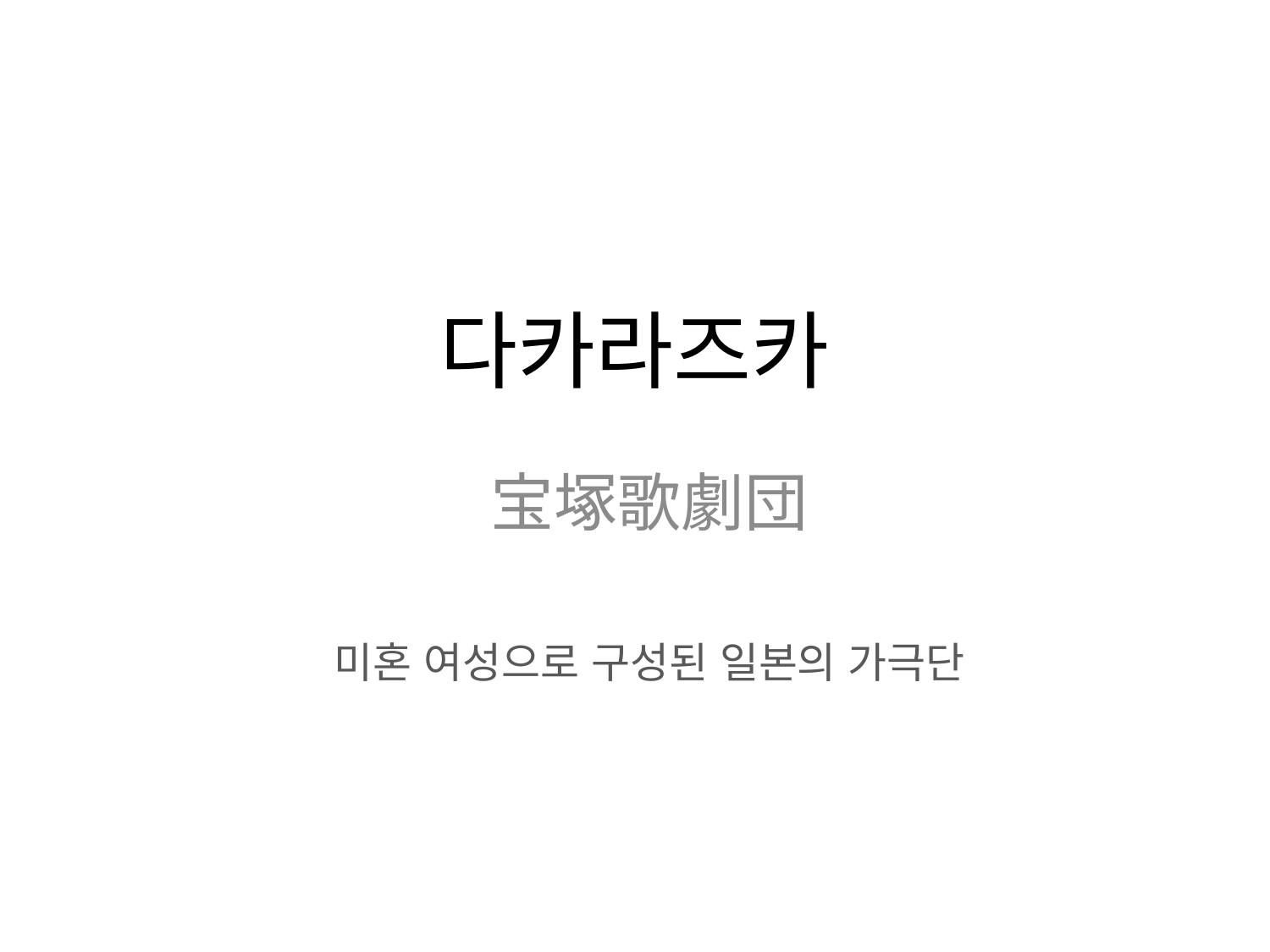

# 다카라즈카
宝塚歌劇団

미혼 여성으로 구성된 일본의 가극단